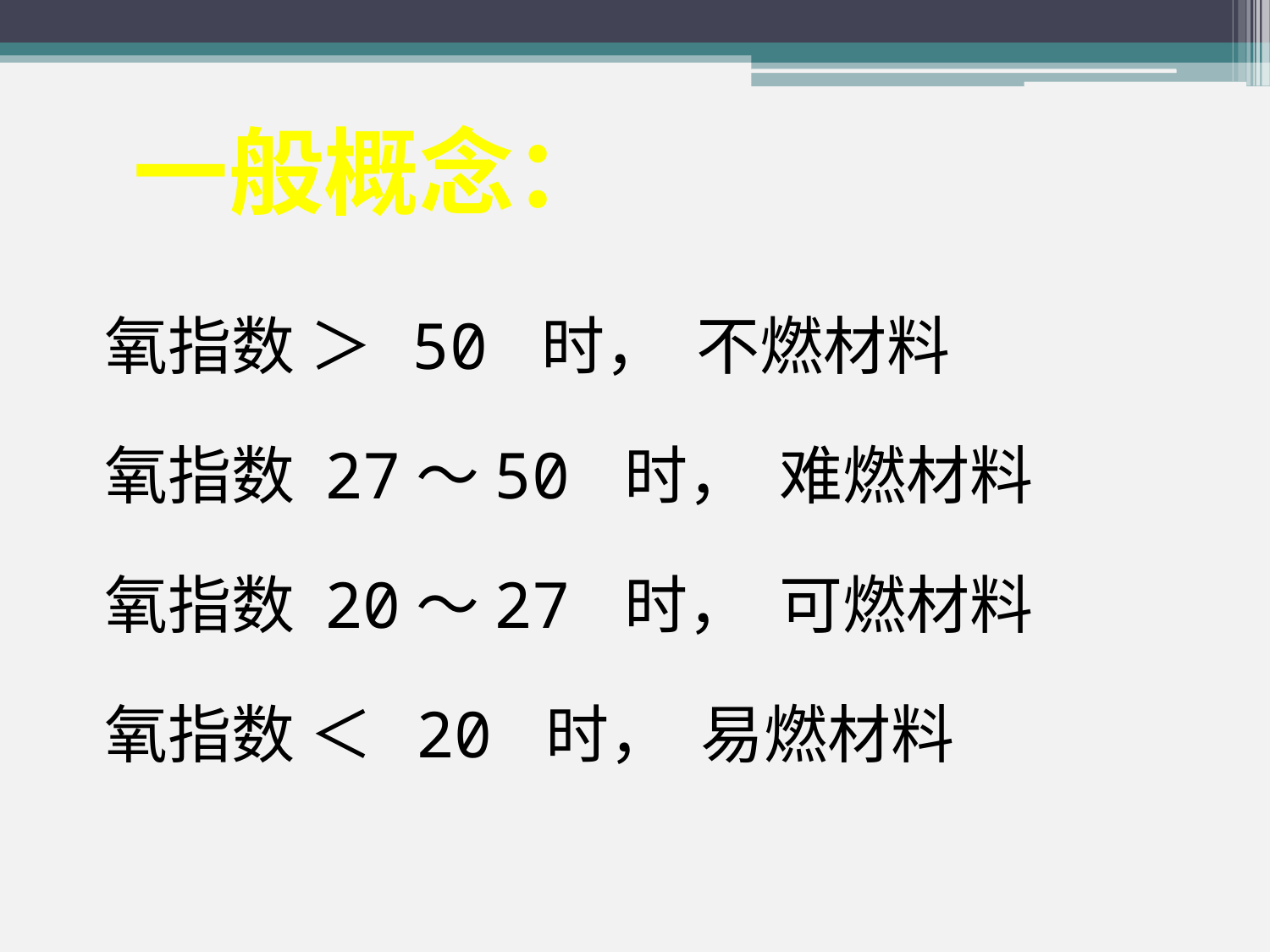

一般概念：
    氧指数 ＞  50 时，  不燃材料
    氧指数 27～50 时，  难燃材料
    氧指数 20～27 时，  可燃材料
    氧指数 ＜  20 时，  易燃材料